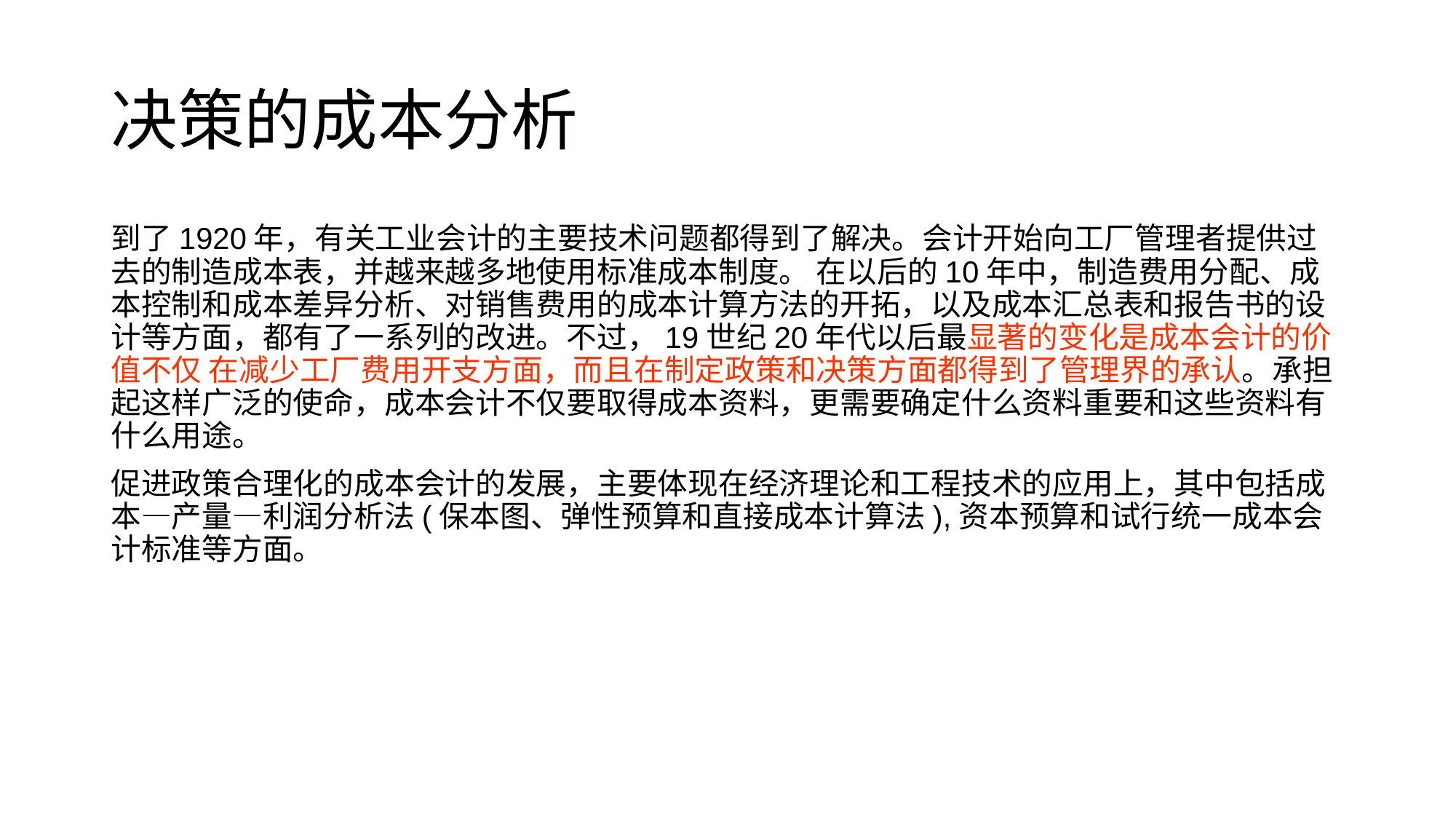

# 决策的成本分析
到了1920年，有关工业会计的主要技术问题都得到了解决。会计开始向工厂管理者提供过去的制造成本表，并越来越多地使用标准成本制度。 在以后的10年中，制造费用分配、成本控制和成本差异分析、对销售费用的成本计算方法的开拓，以及成本汇总表和报告书的设计等方面，都有了一系列的改进。不过，19世纪20年代以后最显著的变化是成本会计的价值不仅 在减少工厂费用开支方面，而且在制定政策和决策方面都得到了管理界的承认。承担起这样广泛的使命，成本会计不仅要取得成本资料，更需要确定什么资料重要和这些资料有什么用途。
促进政策合理化的成本会计的发展，主要体现在经济理论和工程技术的应用上，其中包括成本—产量—利润分析法(保本图、弹性预算和直接成本计算法),资本预算和试行统一成本会计标准等方面。